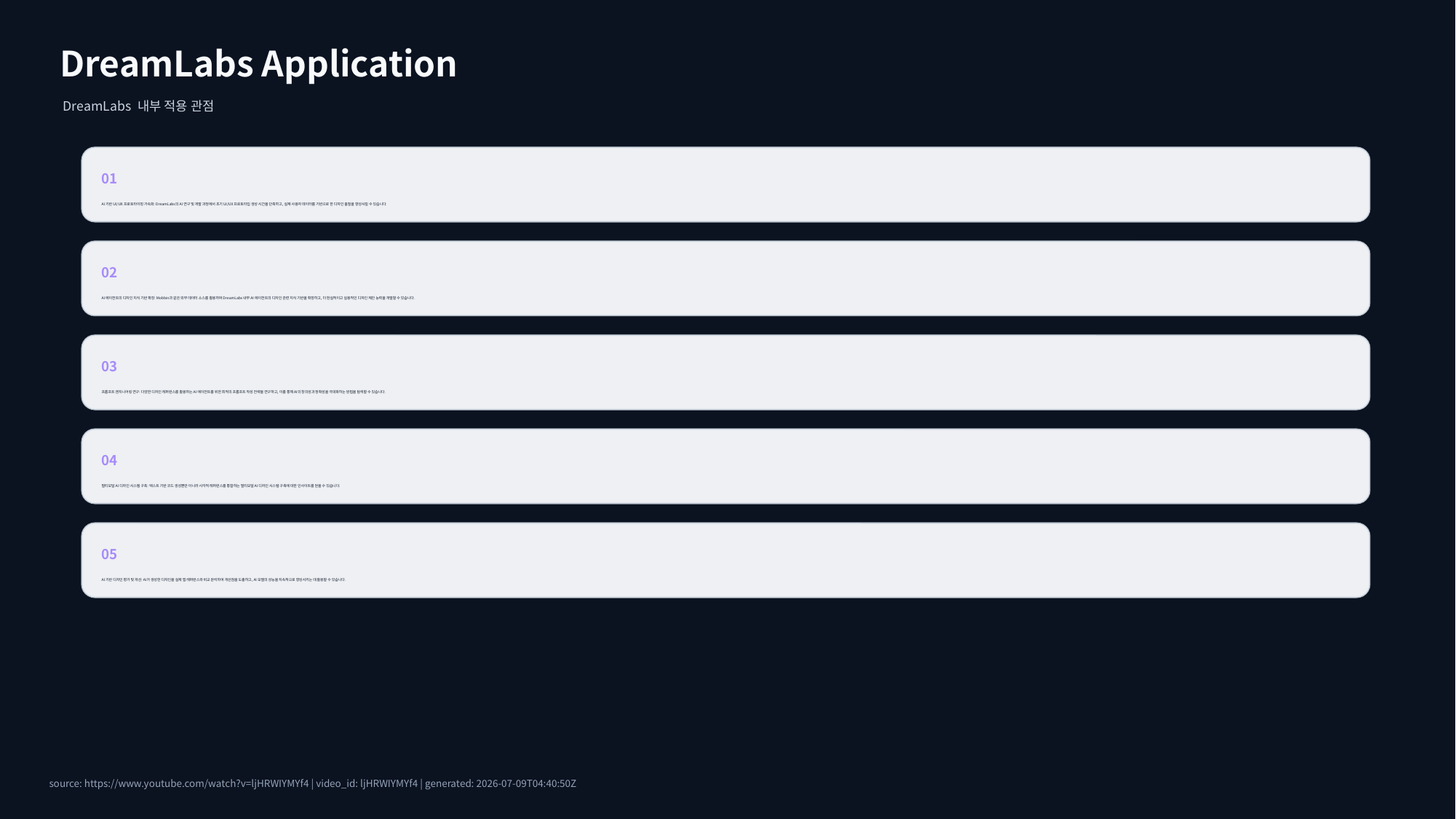

DreamLabs Application
DreamLabs 내부 적용 관점

01
AI 기반 UI/UX 프로토타이핑 가속화: DreamLabs의 AI 연구 및 개발 과정에서 초기 UI/UX 프로토타입 생성 시간을 단축하고, 실제 사용자 데이터를 기반으로 한 디자인 품질을 향상시킬 수 있습니다.

02
AI 에이전트의 디자인 지식 기반 확장: Mobbin과 같은 외부 데이터 소스를 활용하여 DreamLabs 내부 AI 에이전트의 디자인 관련 지식 기반을 확장하고, 더 현실적이고 실용적인 디자인 제안 능력을 개발할 수 있습니다.

03
프롬프트 엔지니어링 연구: 다양한 디자인 레퍼런스를 활용하는 AI 에이전트를 위한 최적의 프롬프트 작성 전략을 연구하고, 이를 통해 AI의 창의성과 정확성을 극대화하는 방법을 탐색할 수 있습니다.

04
멀티모달 AI 디자인 시스템 구축: 텍스트 기반 코드 생성뿐만 아니라 시각적 레퍼런스를 통합하는 멀티모달 AI 디자인 시스템 구축에 대한 인사이트를 얻을 수 있습니다.

05
AI 기반 디자인 평가 및 개선: AI가 생성한 디자인을 실제 앱 레퍼런스와 비교 분석하여 개선점을 도출하고, AI 모델의 성능을 지속적으로 향상시키는 데 활용할 수 있습니다.
source: https://www.youtube.com/watch?v=ljHRWIYMYf4 | video_id: ljHRWIYMYf4 | generated: 2026-07-09T04:40:50Z